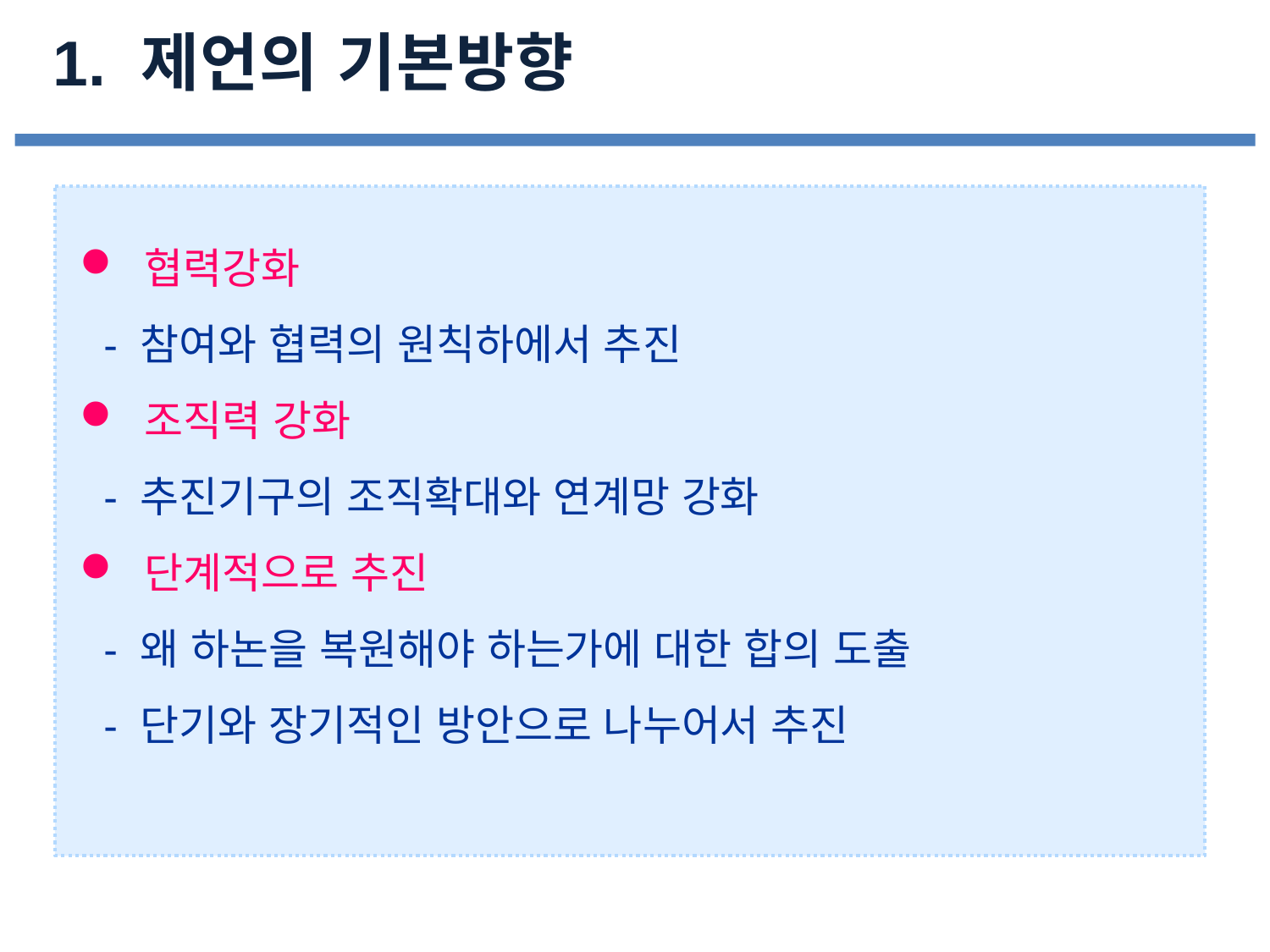

1. 제언의 기본방향

 협력강화
  - 참여와 협력의 원칙하에서 추진
 조직력 강화
  - 추진기구의 조직확대와 연계망 강화
 단계적으로 추진
  - 왜 하논을 복원해야 하는가에 대한 합의 도출
  - 단기와 장기적인 방안으로 나누어서 추진